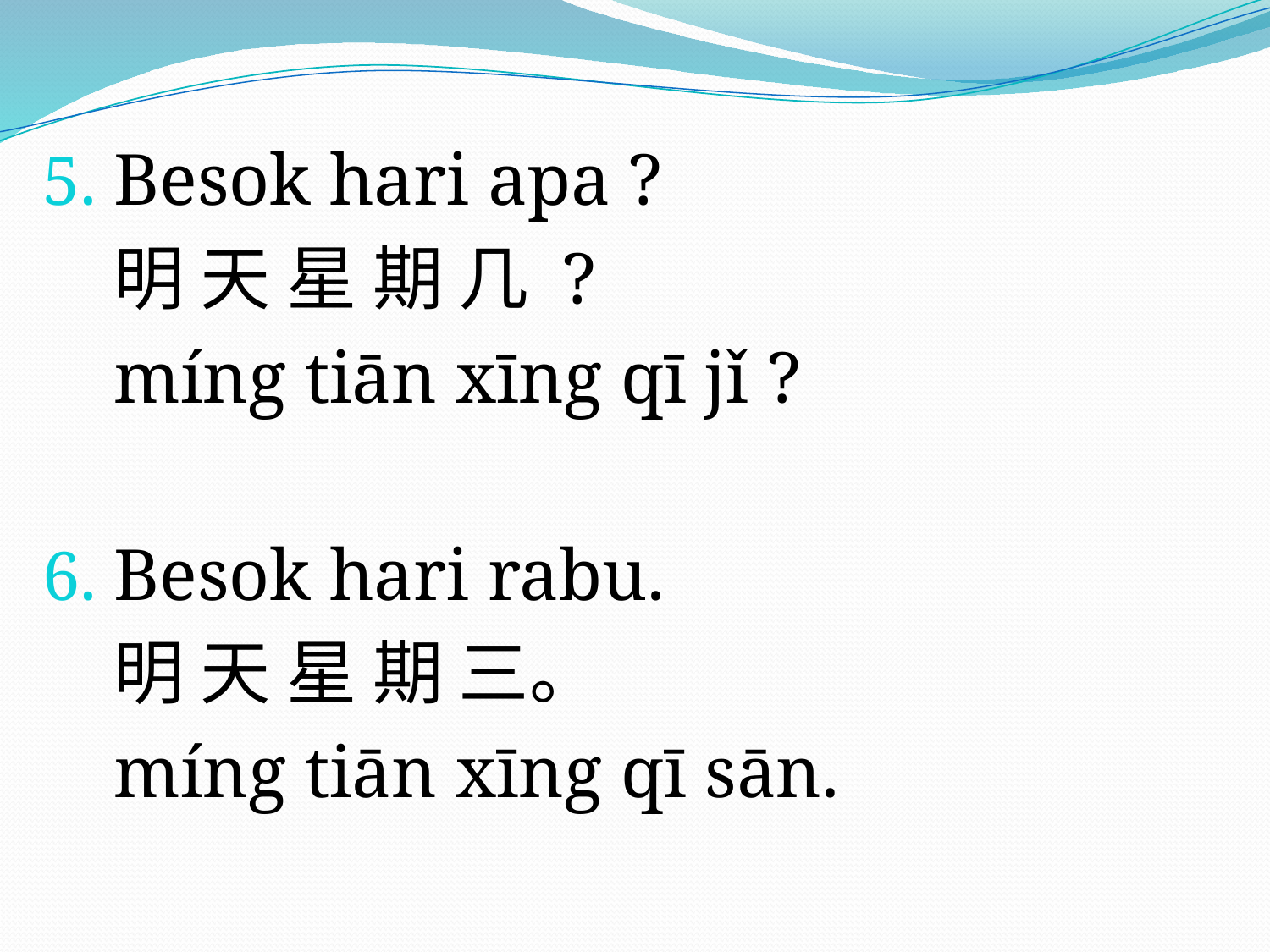

Besok hari apa ?
	明 天 星 期 几 ?
	míng tiān xīng qī jǐ ?

Besok hari rabu.
	明 天 星 期 三。
	míng tiān xīng qī sān.